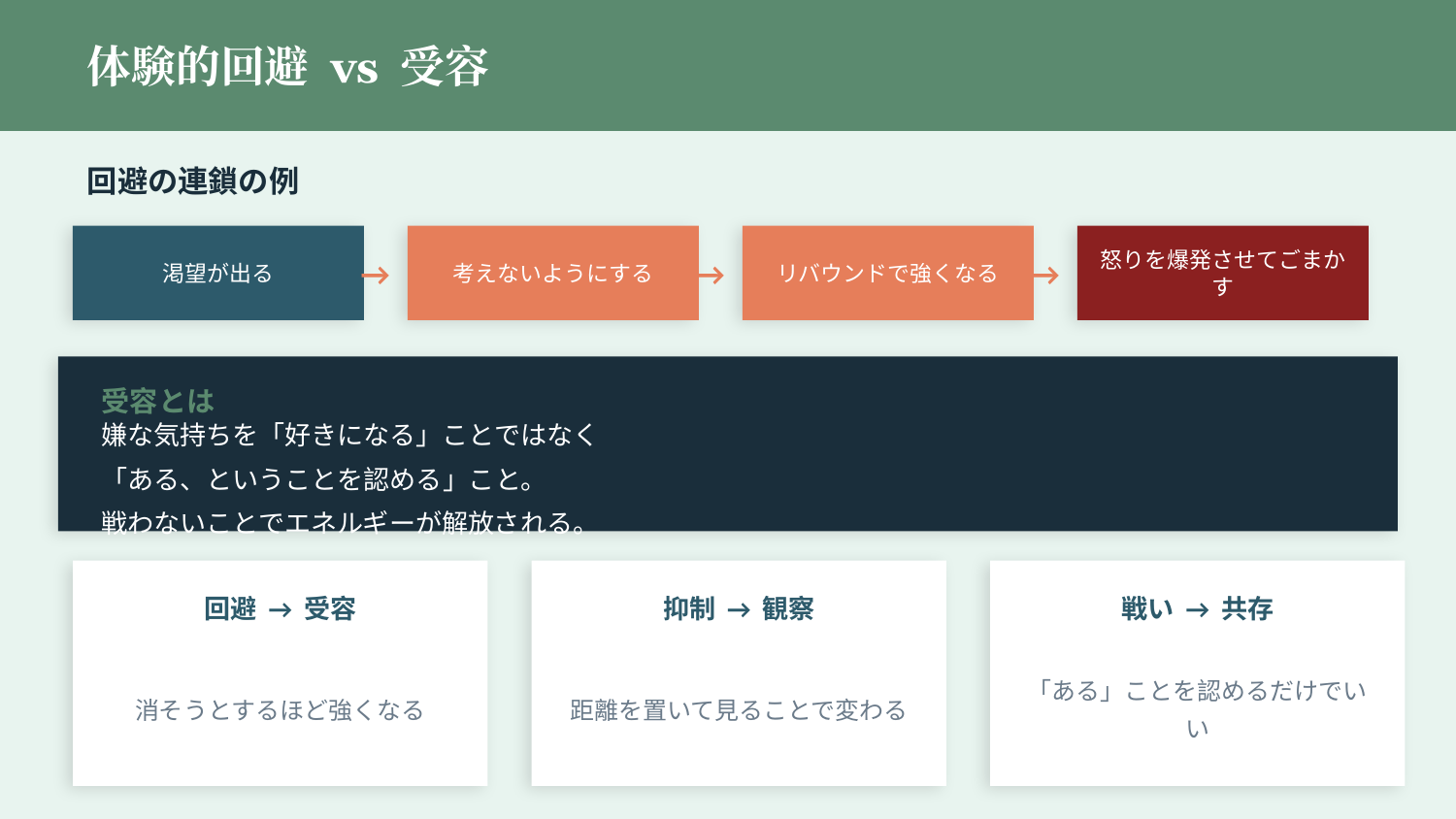

体験的回避 vs 受容
回避の連鎖の例

渇望が出る
考えないようにする
リバウンドで強くなる
怒りを爆発させてごまかす
→
→
→

受容とは
嫌な気持ちを「好きになる」ことではなく
「ある、ということを認める」こと。
戦わないことでエネルギーが解放される。

回避  →  受容
抑制  →  観察
戦い  →  共存
消そうとするほど強くなる
距離を置いて見ることで変わる
「ある」ことを認めるだけでいい